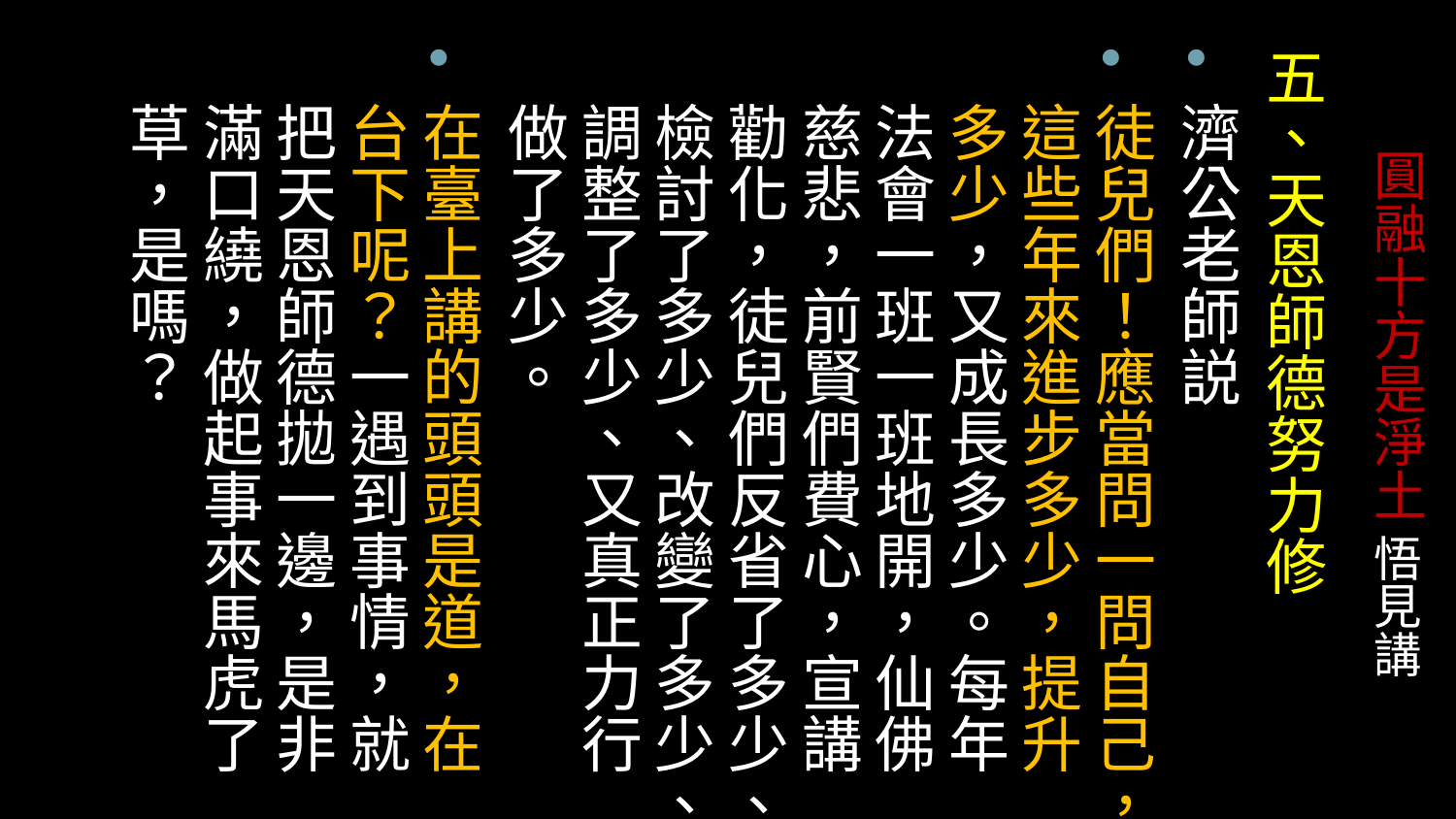

五、天恩師德努力修
濟公老師説
徒兒們！應當問一問自己，這些年來進步多少，提升多少，又成長多少。每年法會一班一班地開，仙佛慈悲，前賢們費心，宣講勸化，徒兒們反省了多少、檢討了多少、改變了多少、調整了多少、又真正力行做了多少。
在臺上講的頭頭是道，在台下呢？一遇到事情，就把天恩師德拋一邊，是非滿口繞，做起事來馬虎了草，是嗎？

# 圓融十方是淨土 悟見講